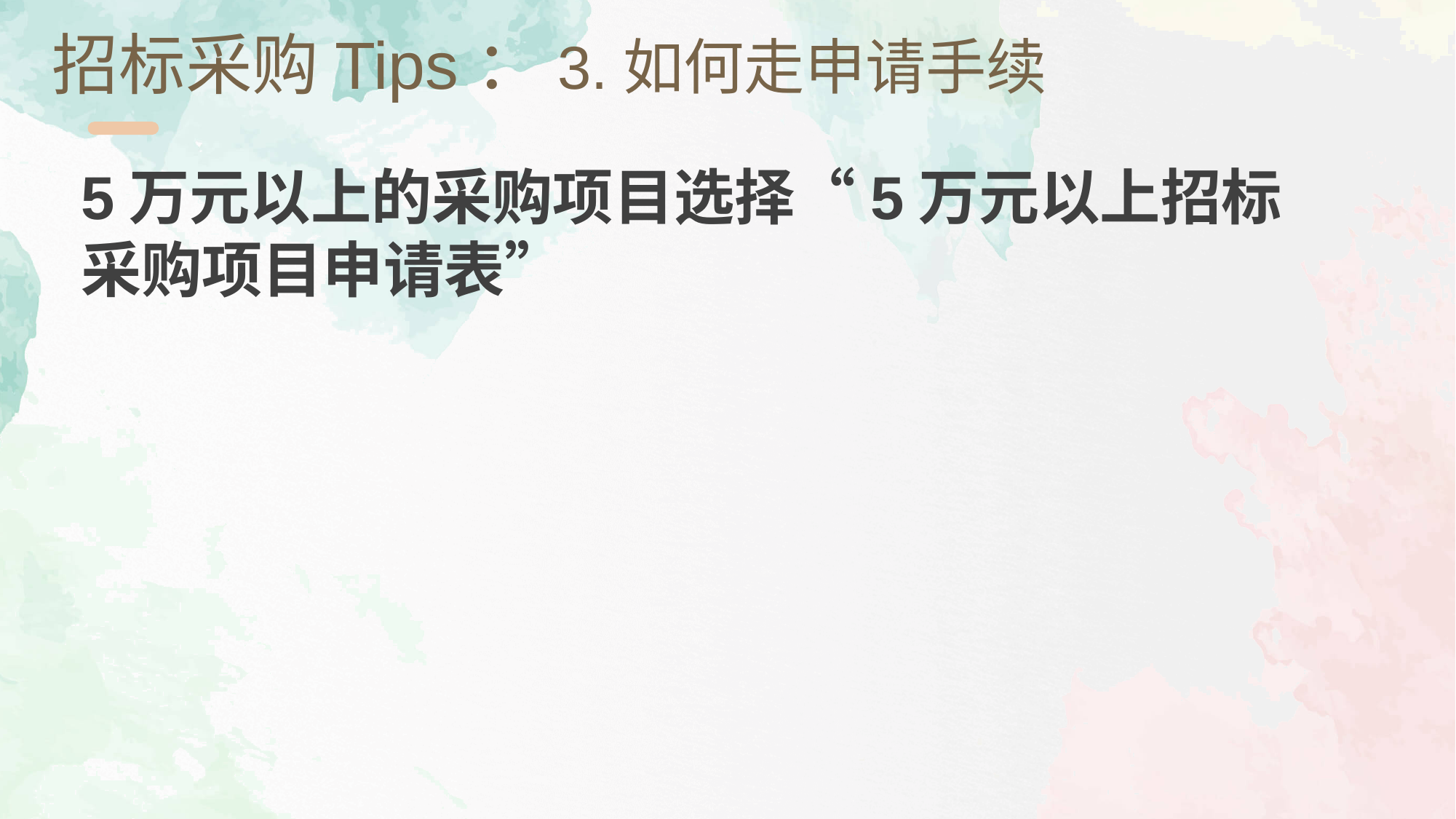

招标采购Tips：3.如何走申请手续

5万元以上的采购项目选择“5万元以上招标采购项目申请表”